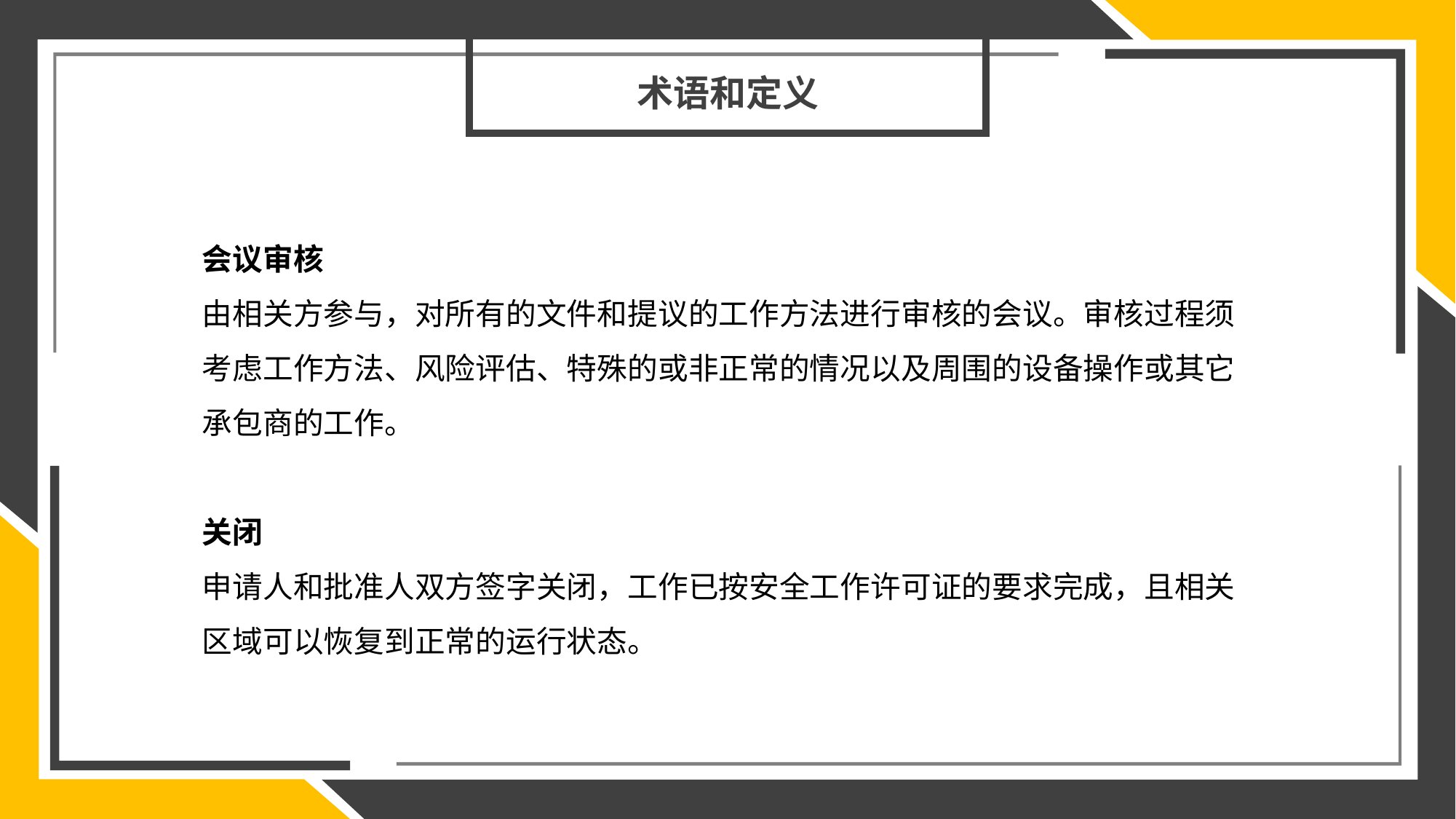

术语和定义
会议审核
由相关方参与，对所有的文件和提议的工作方法进行审核的会议。审核过程须考虑工作方法、风险评估、特殊的或非正常的情况以及周围的设备操作或其它承包商的工作。

关闭
申请人和批准人双方签字关闭，工作已按安全工作许可证的要求完成，且相关区域可以恢复到正常的运行状态。